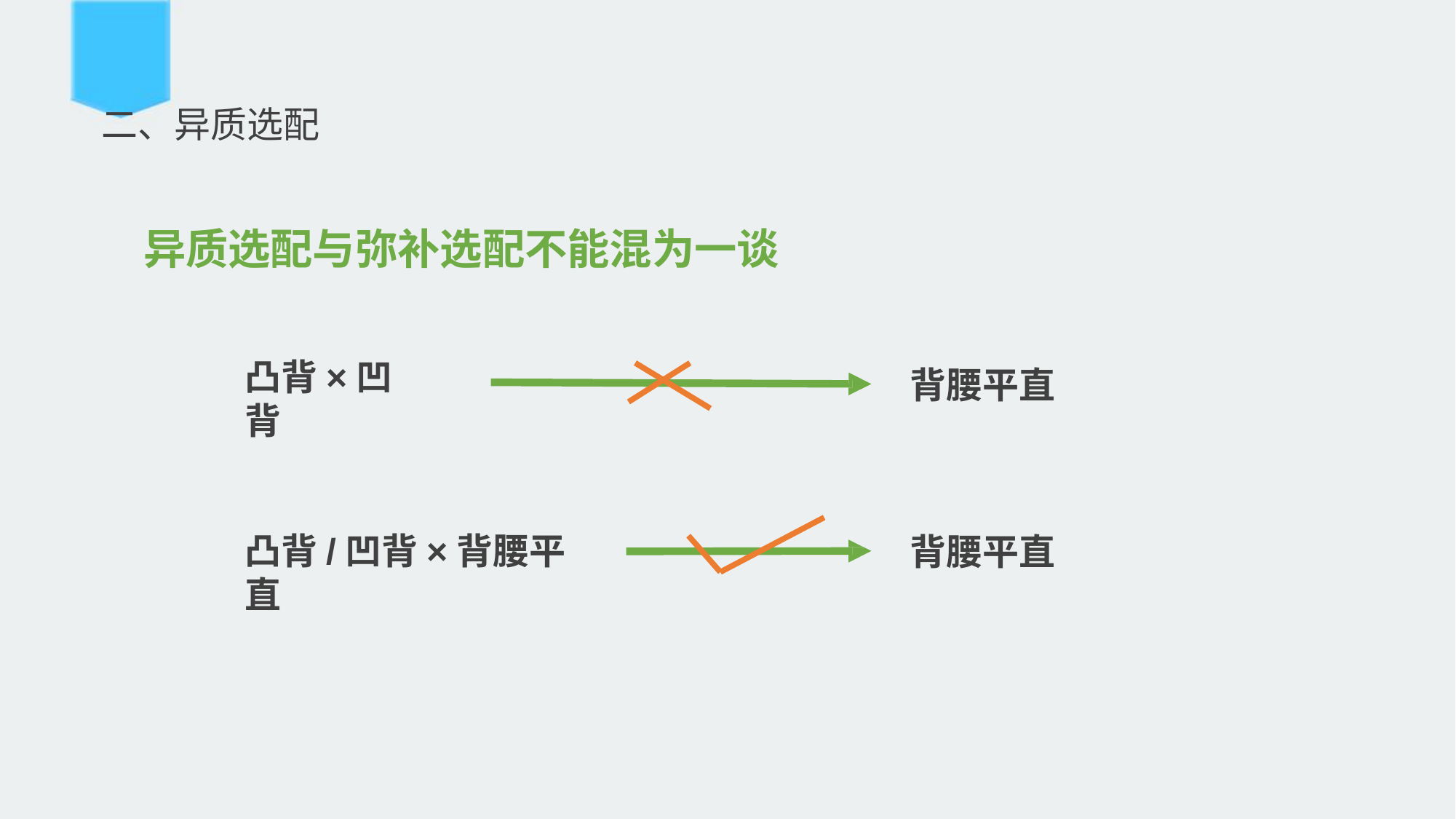

# 二、异质选配

异质选配与弥补选配不能混为一谈
凸背×凹背
背腰平直

凸背/凹背×背腰平直
背腰平直